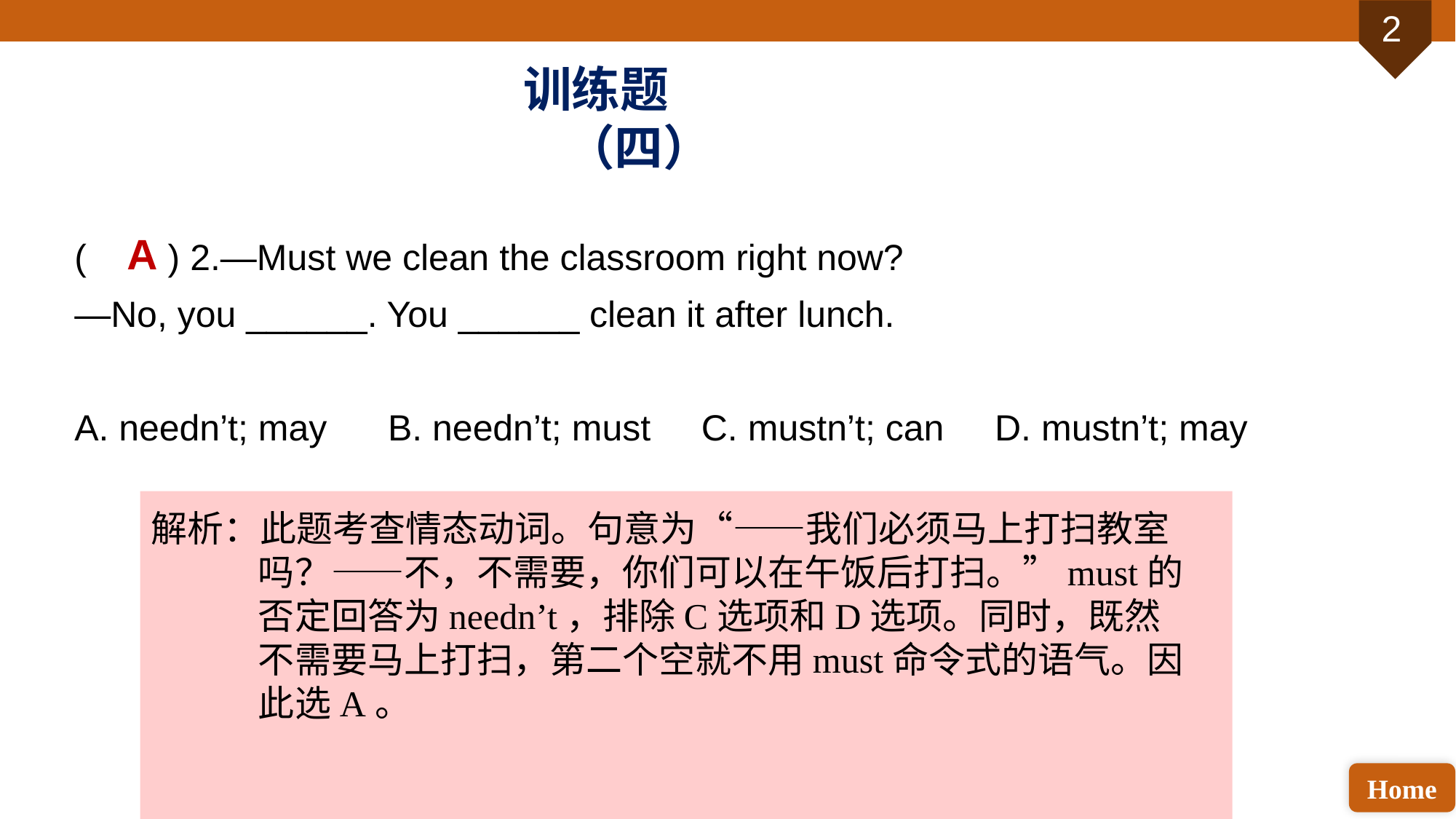

训练题（四）
(        ) 2.—Must we clean the classroom right now?
—No, you ______. You ______ clean it after lunch.

A. needn’t; may      B. needn’t; must     C. mustn’t; can     D. mustn’t; may
A

解析：此题考查情态动词。句意为“——我们必须马上打扫教室吗？——不，不需要，你们可以在午饭后打扫。”must的否定回答为needn’t，排除C选项和D选项。同时，既然不需要马上打扫，第二个空就不用must命令式的语气。因此选A。